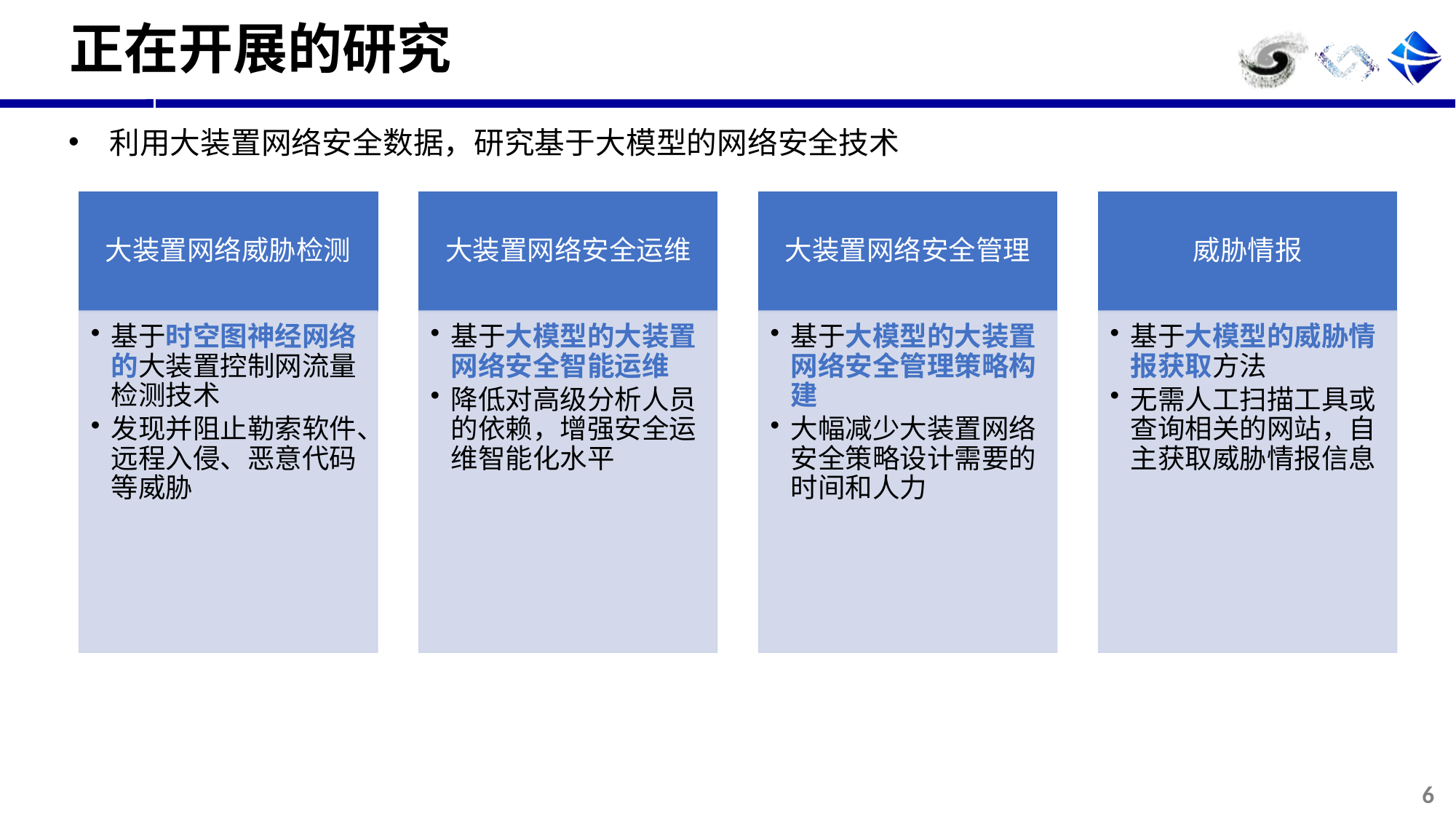

# 正在开展的研究
利用大装置网络安全数据，研究基于大模型的网络安全技术

大装置网络威胁检测
基于时空图神经网络的大装置控制网流量检测技术
发现并阻止勒索软件、远程入侵、恶意代码等威胁

大装置网络安全运维
基于大模型的大装置网络安全智能运维
降低对高级分析人员的依赖，增强安全运维智能化水平
大装置网络安全管理
基于大模型的大装置网络安全管理策略构建
大幅减少大装置网络安全策略设计需要的时间和人力
威胁情报
基于大模型的威胁情报获取方法
无需人工扫描工具或查询相关的网站，自主获取威胁情报信息